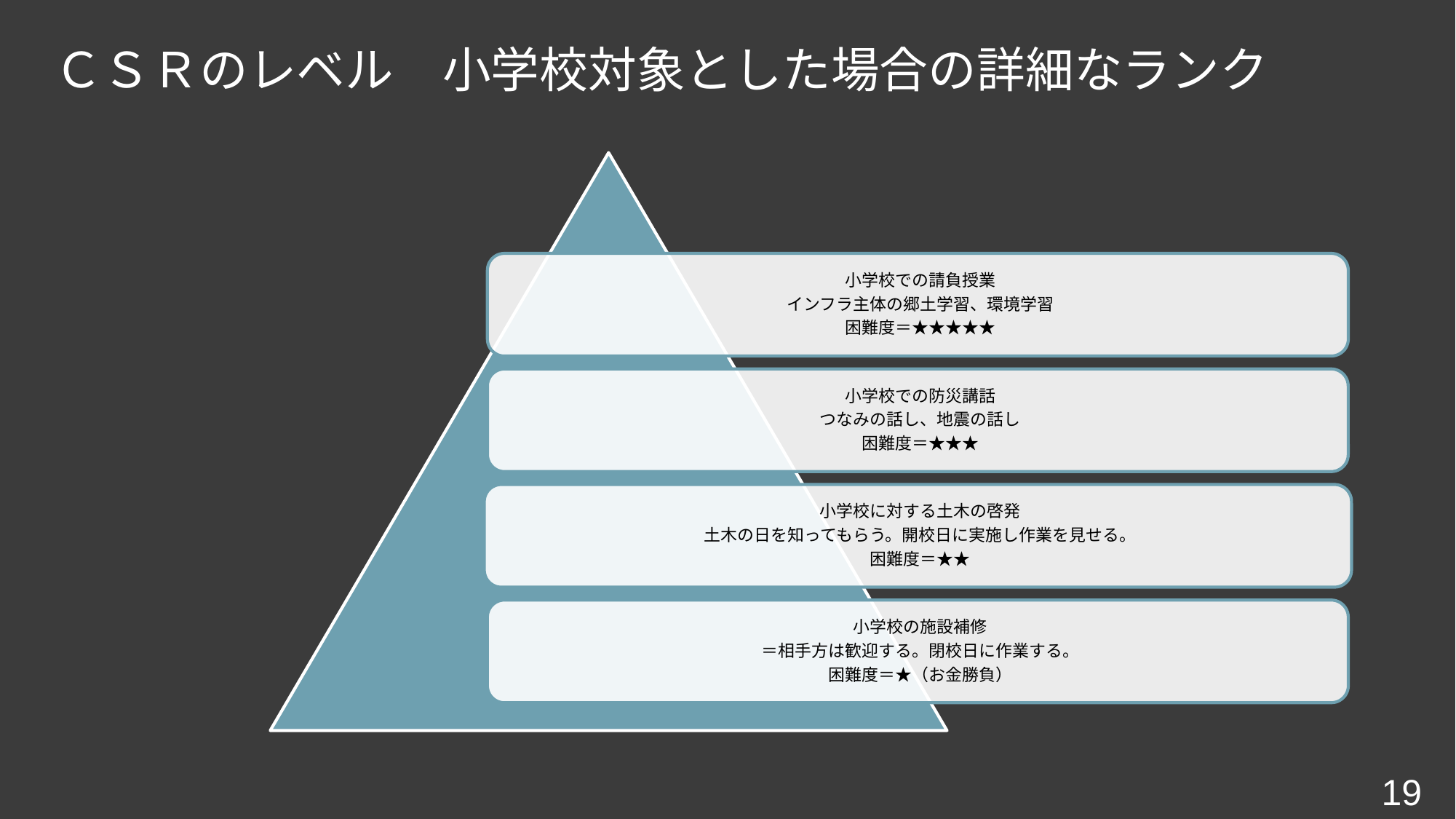

# ＣＳＲのレベル　小学校対象とした場合の詳細なランク
小学校での請負授業
インフラ主体の郷土学習、環境学習
困難度＝★★★★★
小学校での防災講話
つなみの話し、地震の話し
困難度＝★★★
小学校に対する土木の啓発
土木の日を知ってもらう。開校日に実施し作業を見せる。
困難度＝★★
小学校の施設補修
＝相手方は歓迎する。閉校日に作業する。
困難度＝★（お金勝負）
19